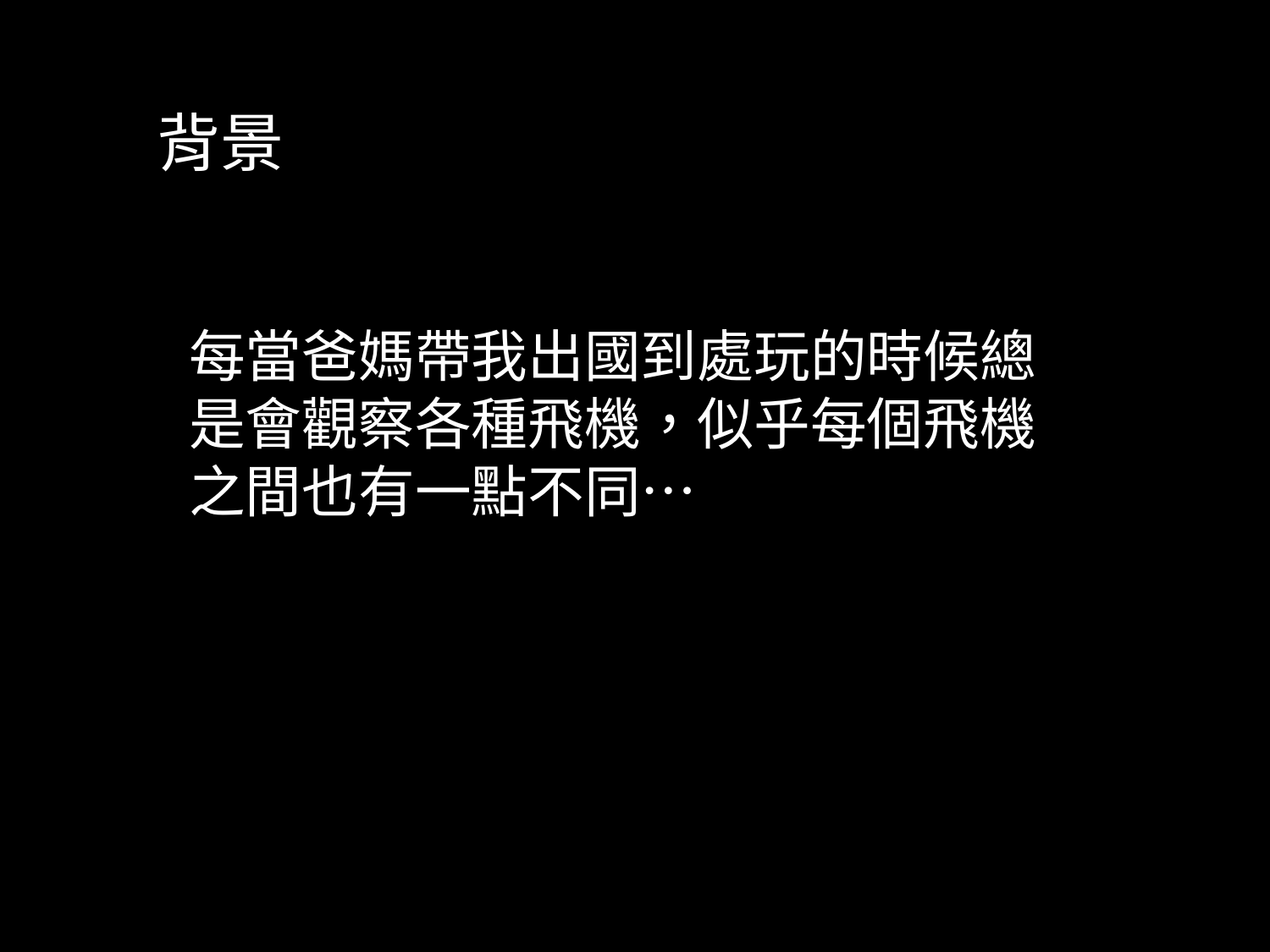

背景
每當爸媽帶我出國到處玩的時候總是會觀察各種飛機，似乎每個飛機之間也有一點不同…